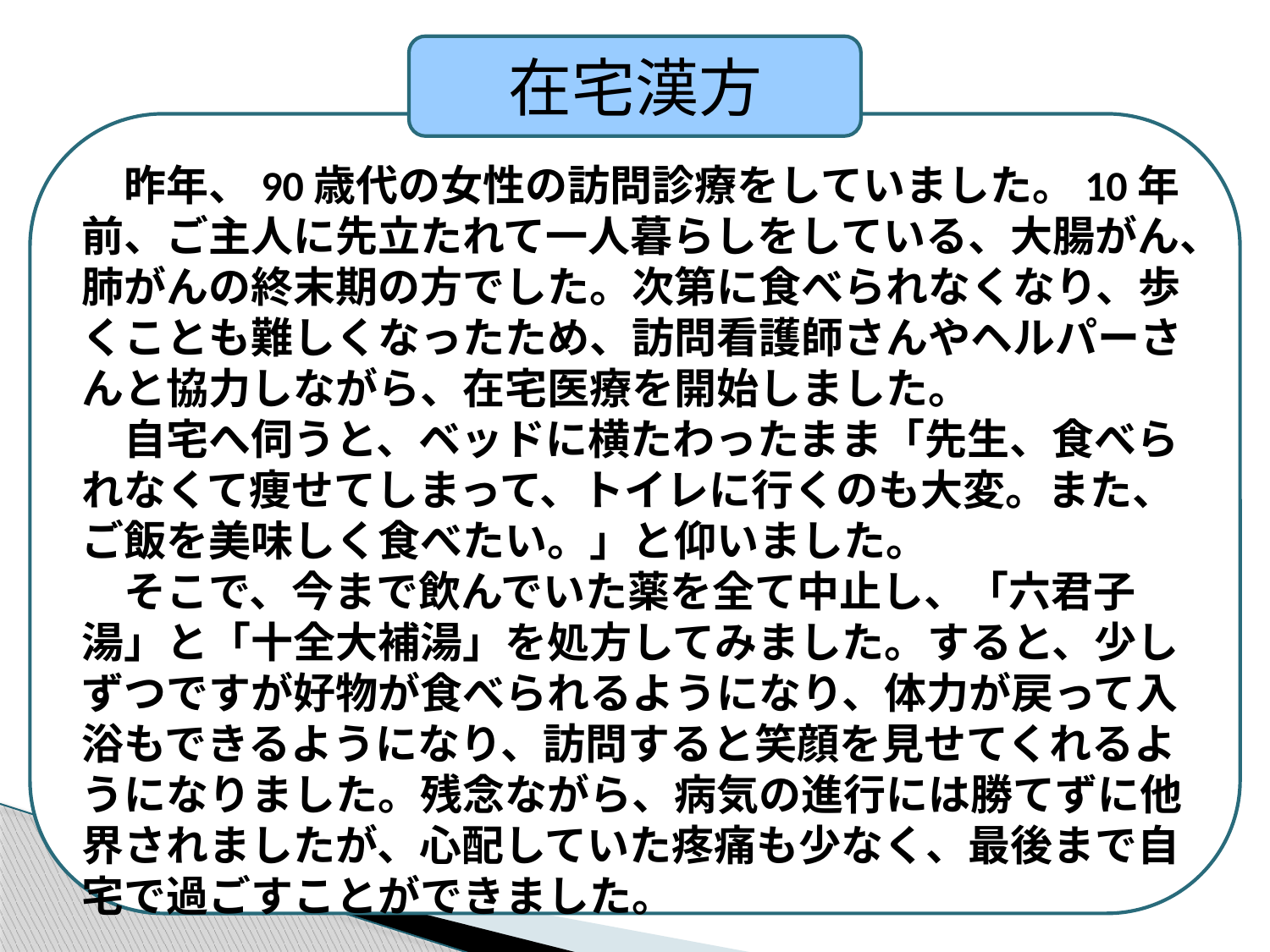

在宅漢方
　昨年、90歳代の女性の訪問診療をしていました。10年前、ご主人に先立たれて一人暮らしをしている、大腸がん、肺がんの終末期の方でした。次第に食べられなくなり、歩くことも難しくなったため、訪問看護師さんやヘルパーさんと協力しながら、在宅医療を開始しました。
　自宅へ伺うと、ベッドに横たわったまま「先生、食べられなくて痩せてしまって、トイレに行くのも大変。また、ご飯を美味しく食べたい。」と仰いました。
　そこで、今まで飲んでいた薬を全て中止し、「六君子湯」と「十全大補湯」を処方してみました。すると、少しずつですが好物が食べられるようになり、体力が戻って入浴もできるようになり、訪問すると笑顔を見せてくれるようになりました。残念ながら、病気の進行には勝てずに他界されましたが、心配していた疼痛も少なく、最後まで自宅で過ごすことができました。